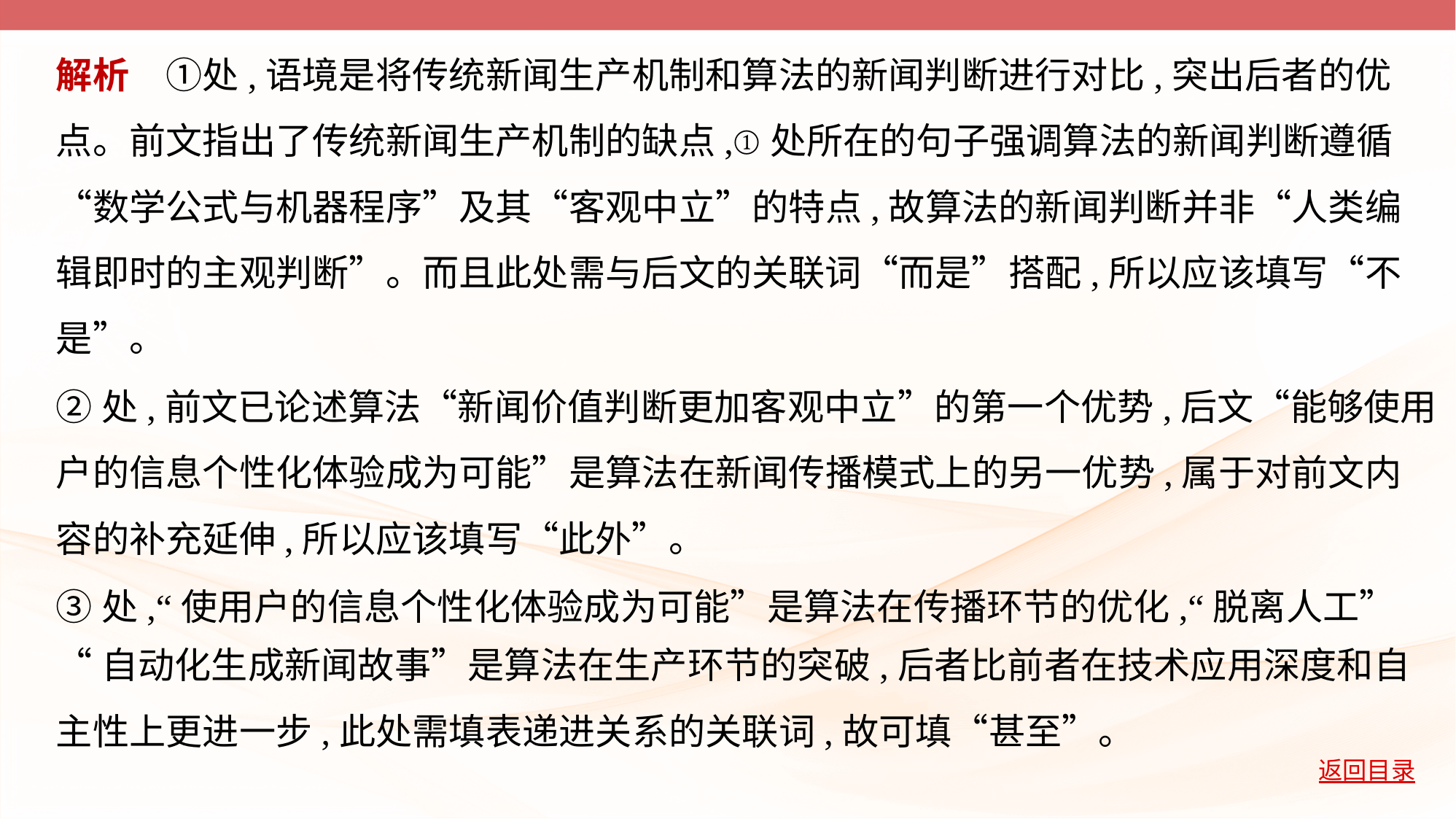

解析　①处,语境是将传统新闻生产机制和算法的新闻判断进行对比,突出后者的优
点。前文指出了传统新闻生产机制的缺点,①处所在的句子强调算法的新闻判断遵循
“数学公式与机器程序”及其“客观中立”的特点,故算法的新闻判断并非“人类编
辑即时的主观判断”。而且此处需与后文的关联词“而是”搭配,所以应该填写“不
是”。
②处,前文已论述算法“新闻价值判断更加客观中立”的第一个优势,后文“能够使用
户的信息个性化体验成为可能”是算法在新闻传播模式上的另一优势,属于对前文内
容的补充延伸,所以应该填写“此外”。
③处,“使用户的信息个性化体验成为可能”是算法在传播环节的优化,“脱离人工”
“自动化生成新闻故事”是算法在生产环节的突破,后者比前者在技术应用深度和自
主性上更进一步,此处需填表递进关系的关联词,故可填“甚至”。